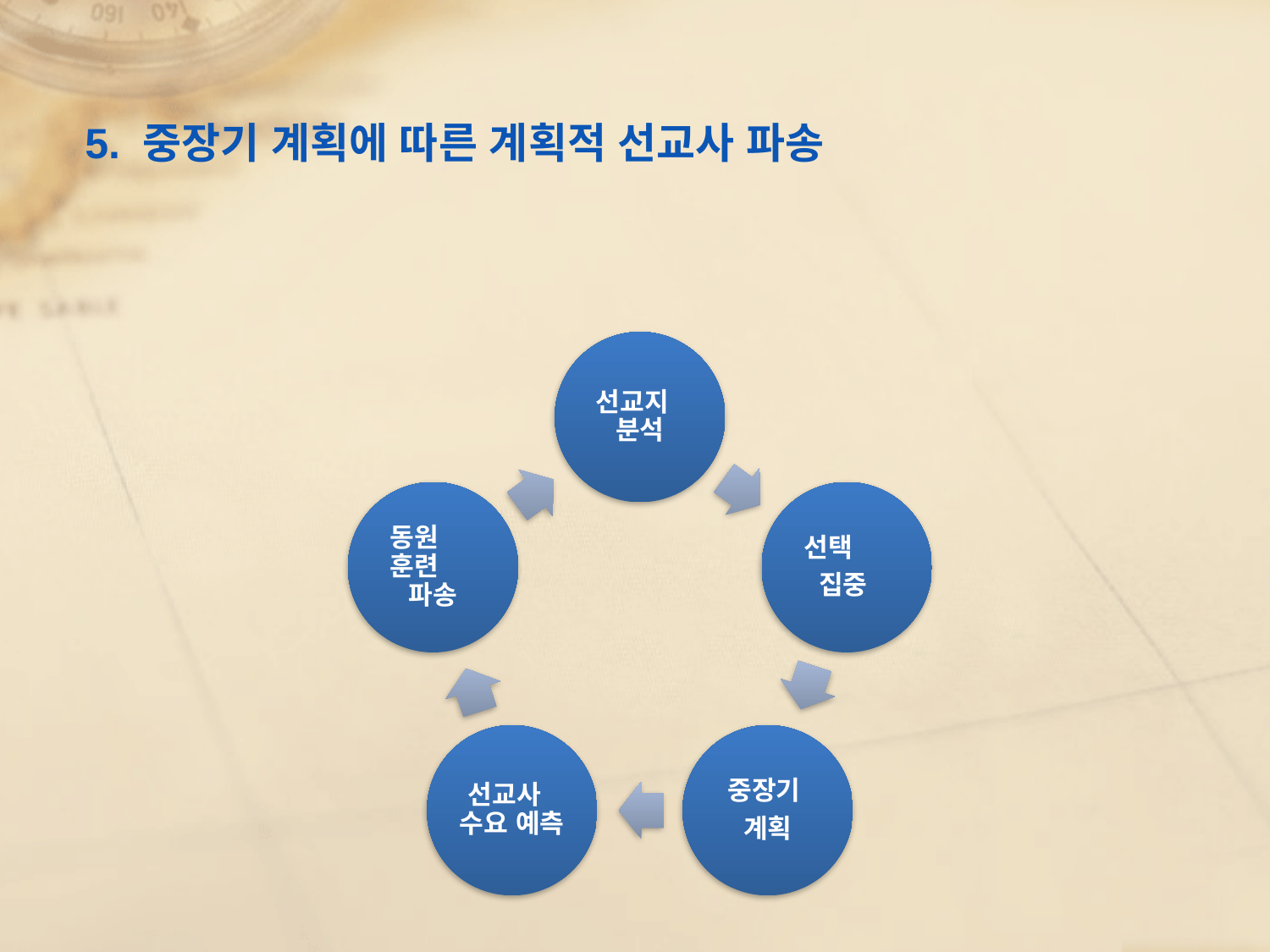

5. 중장기 계획에 따른 계획적 선교사 파송
선교지   분석

선택
집중

중장기
계획

선교사   수요 예측

동원      훈련      파송